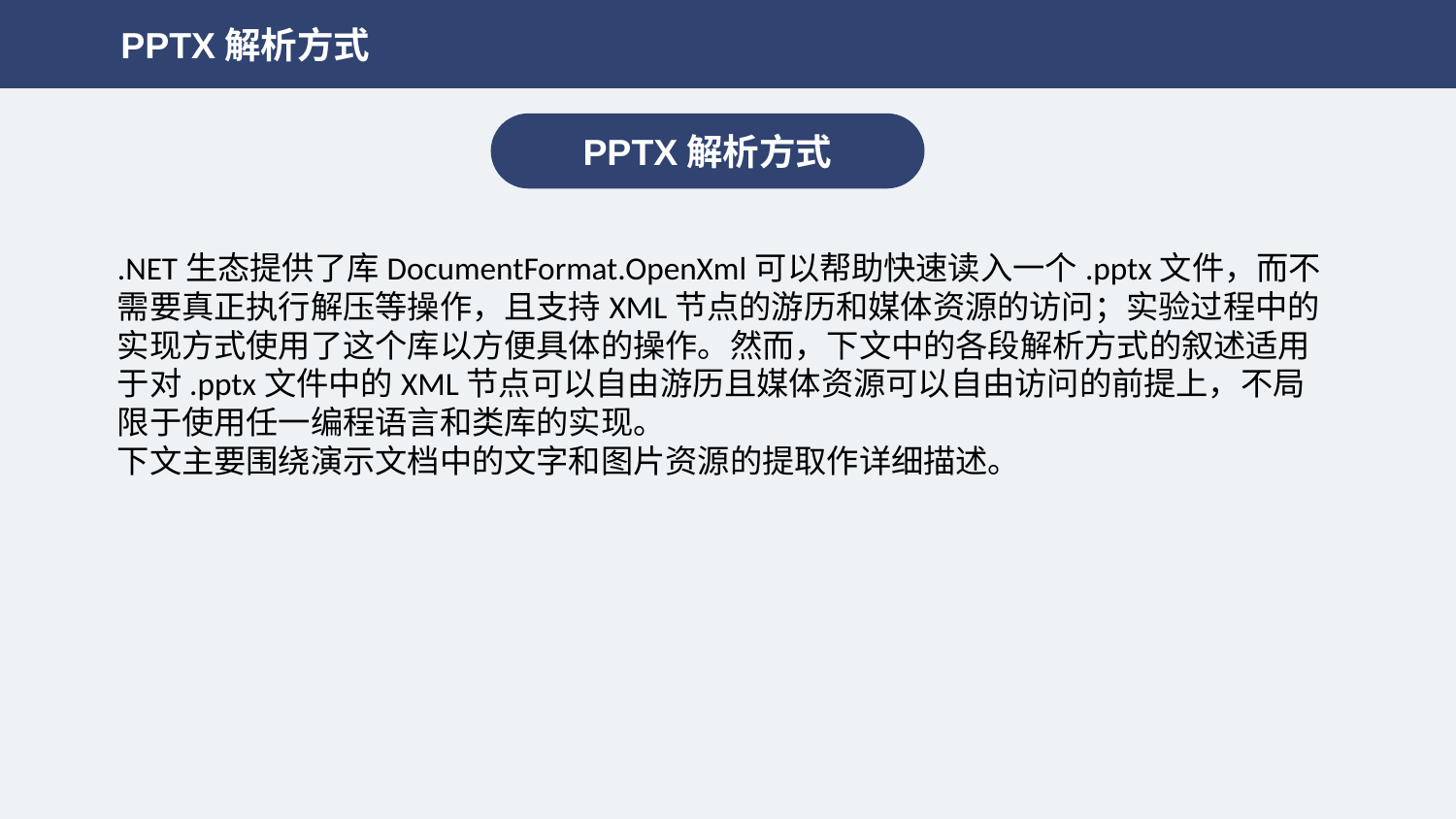

PPTX解析方式
PPTX解析方式
.NET生态提供了库DocumentFormat.OpenXml可以帮助快速读入一个.pptx文件，而不需要真正执行解压等操作，且支持XML节点的游历和媒体资源的访问；实验过程中的实现方式使用了这个库以方便具体的操作。然而，下文中的各段解析方式的叙述适用于对.pptx文件中的XML节点可以自由游历且媒体资源可以自由访问的前提上，不局限于使用任一编程语言和类库的实现。
下文主要围绕演示文档中的文字和图片资源的提取作详细描述。